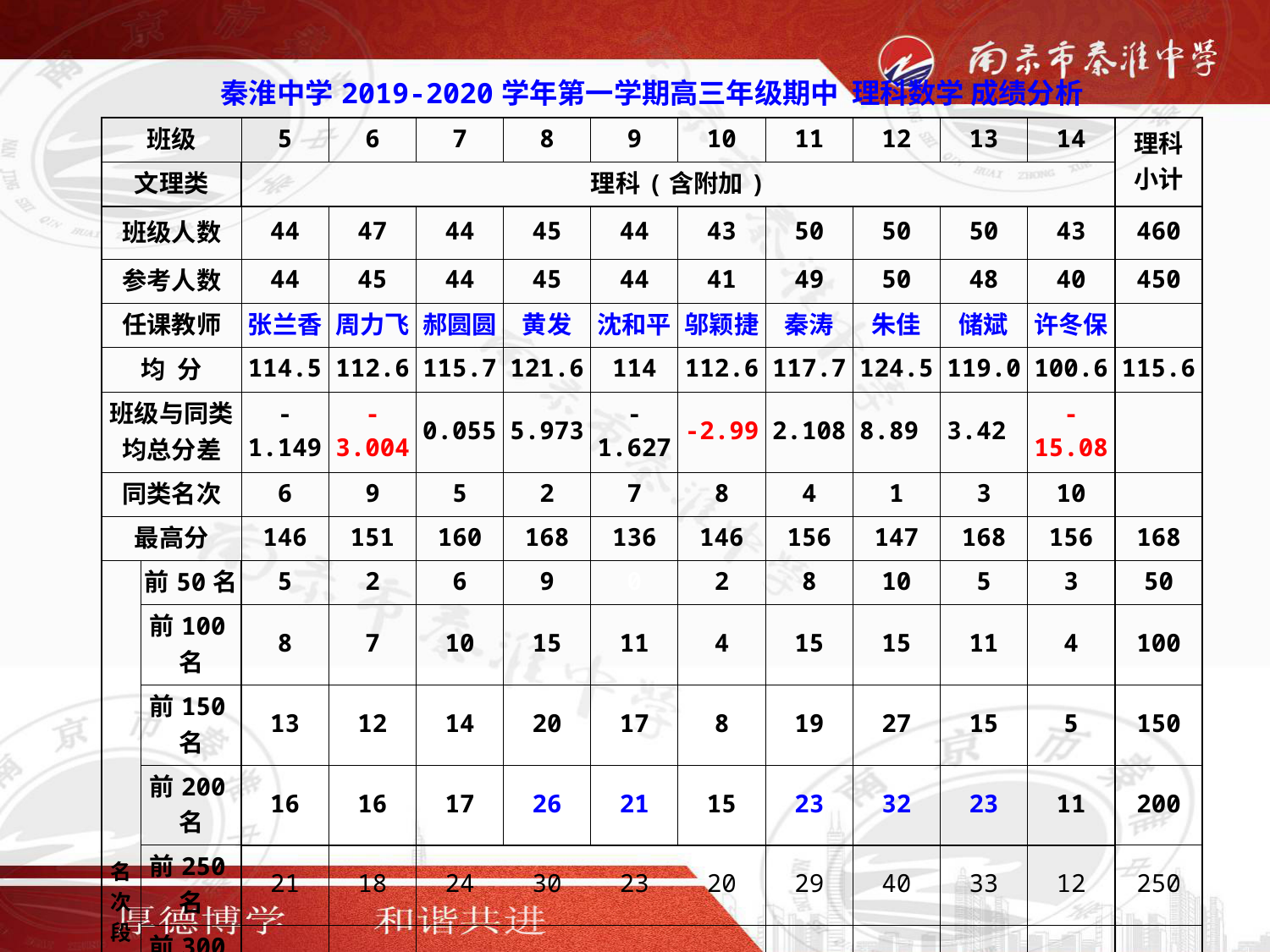

| 秦淮中学2019-2020学年第一学期高三年级期中 理科数学 成绩分析 |  |  |  |  |  |  |  |  |  |  |  |  |
| --- | --- | --- | --- | --- | --- | --- | --- | --- | --- | --- | --- | --- |
| 班级 |  | 5 | 6 | 7 | 8 | 9 | 10 | 11 | 12 | 13 | 14 | 理科 小计 |
| 文理类 |  | 理科(含附加) |  |  |  |  |  |  |  |  |  |  |
| 班级人数 |  | 44 | 47 | 44 | 45 | 44 | 43 | 50 | 50 | 50 | 43 | 460 |
| 参考人数 |  | 44 | 45 | 44 | 45 | 44 | 41 | 49 | 50 | 48 | 40 | 450 |
| 任课教师 |  | 张兰香 | 周力飞 | 郝圆圆 | 黄发 | 沈和平 | 邬颖捷 | 秦涛 | 朱佳 | 储斌 | 许冬保 |  |
| 均 分 |  | 114.5 | 112.6 | 115.7 | 121.6 | 114 | 112.6 | 117.7 | 124.5 | 119.0 | 100.6 | 115.6 |
| 班级与同类 均总分差 |  | -1.149 | -3.004 | 0.055 | 5.973 | -1.627 | -2.99 | 2.108 | 8.89 | 3.42 | -15.08 |  |
| 同类名次 |  | 6 | 9 | 5 | 2 | 7 | 8 | 4 | 1 | 3 | 10 |  |
| 最高分 |  | 146 | 151 | 160 | 168 | 136 | 146 | 156 | 147 | 168 | 156 | 168 |
| 名次段 | 前50名 | 5 | 2 | 6 | 9 | 0 | 2 | 8 | 10 | 5 | 3 | 50 |
|  | 前100名 | 8 | 7 | 10 | 15 | 11 | 4 | 15 | 15 | 11 | 4 | 100 |
|  | 前150名 | 13 | 12 | 14 | 20 | 17 | 8 | 19 | 27 | 15 | 5 | 150 |
|  | 前200名 | 16 | 16 | 17 | 26 | 21 | 15 | 23 | 32 | 23 | 11 | 200 |
|  | 前250名 | 21 | 18 | 24 | 30 | 23 | 20 | 29 | 40 | 33 | 12 | 250 |
|  | 前300名 | 26 | 31 | 28 | 35 | 27 | 28 | 32 | 45 | 35 | 13 | 300 |
|  | 前350名 | 34 | 36 | 32 | 40 | 31 | 32 | 40 | 47 | 40 | 18 | 350 |
|  | 前400名 | 40 | 40 | 37 | 44 | 36 | 38 | 43 | 50 | 45 | 27 | 400 |
|  | 前450名 | 44 | 45 | 44 | 45 | 44 | 41 | 49 | 50 | 48 | 40 | 450 |